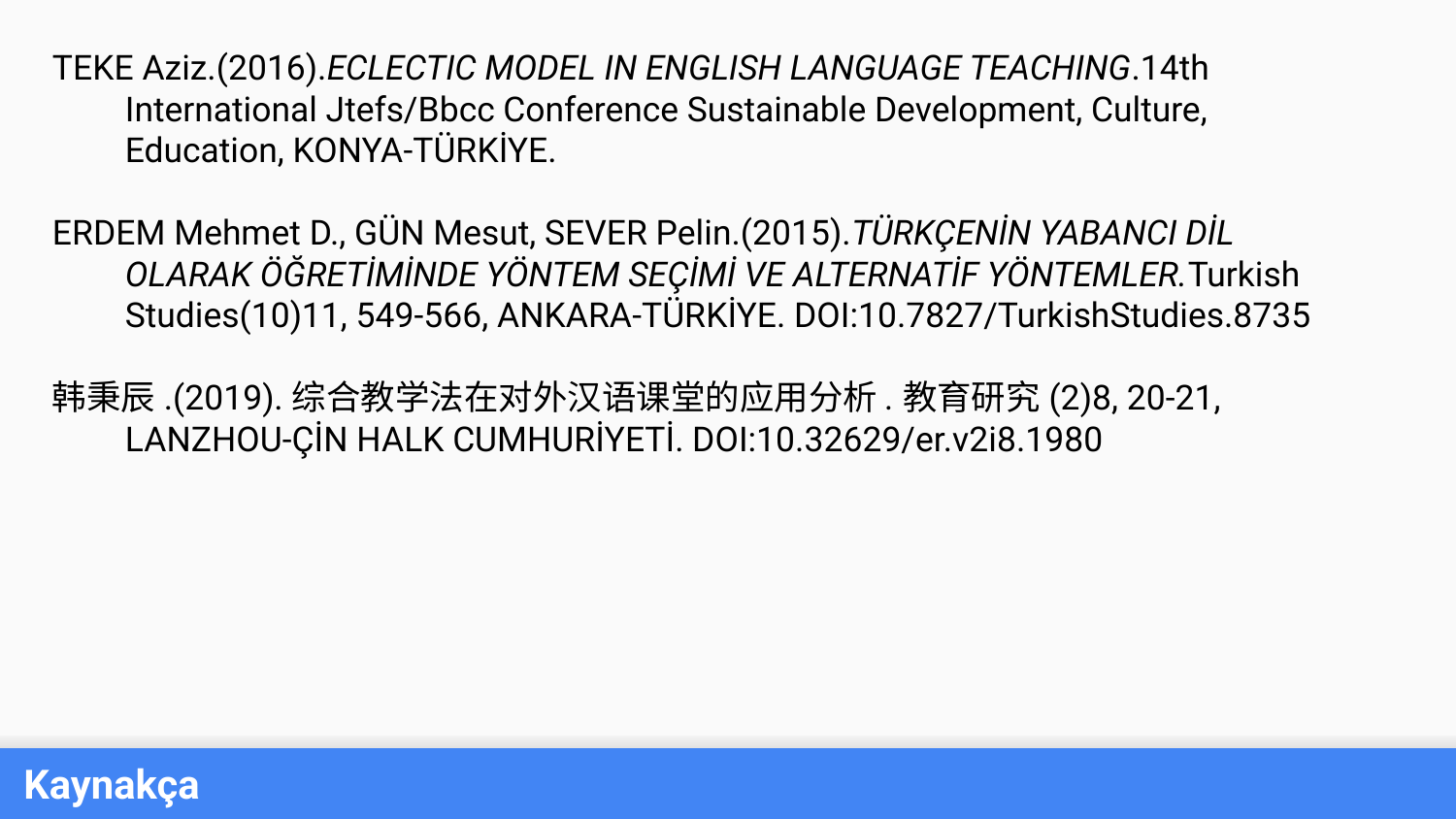

TEKE Aziz.(2016).ECLECTIC MODEL IN ENGLISH LANGUAGE TEACHING.14th
International Jtefs/Bbcc Conference Sustainable Development, Culture, Education, KONYA-TÜRKİYE.

ERDEM Mehmet D., GÜN Mesut, SEVER Pelin.(2015).TÜRKÇENİN YABANCI DİL
OLARAK ÖĞRETİMİNDE YÖNTEM SEÇİMİ VE ALTERNATİF YÖNTEMLER.Turkish Studies(10)11, 549-566, ANKARA-TÜRKİYE. DOI:10.7827/TurkishStudies.8735

韩秉辰.(2019).综合教学法在对外汉语课堂的应用分析.教育研究(2)8, 20-21,
LANZHOU-ÇİN HALK CUMHURİYETİ. DOI:10.32629/er.v2i8.1980
Kaynakça